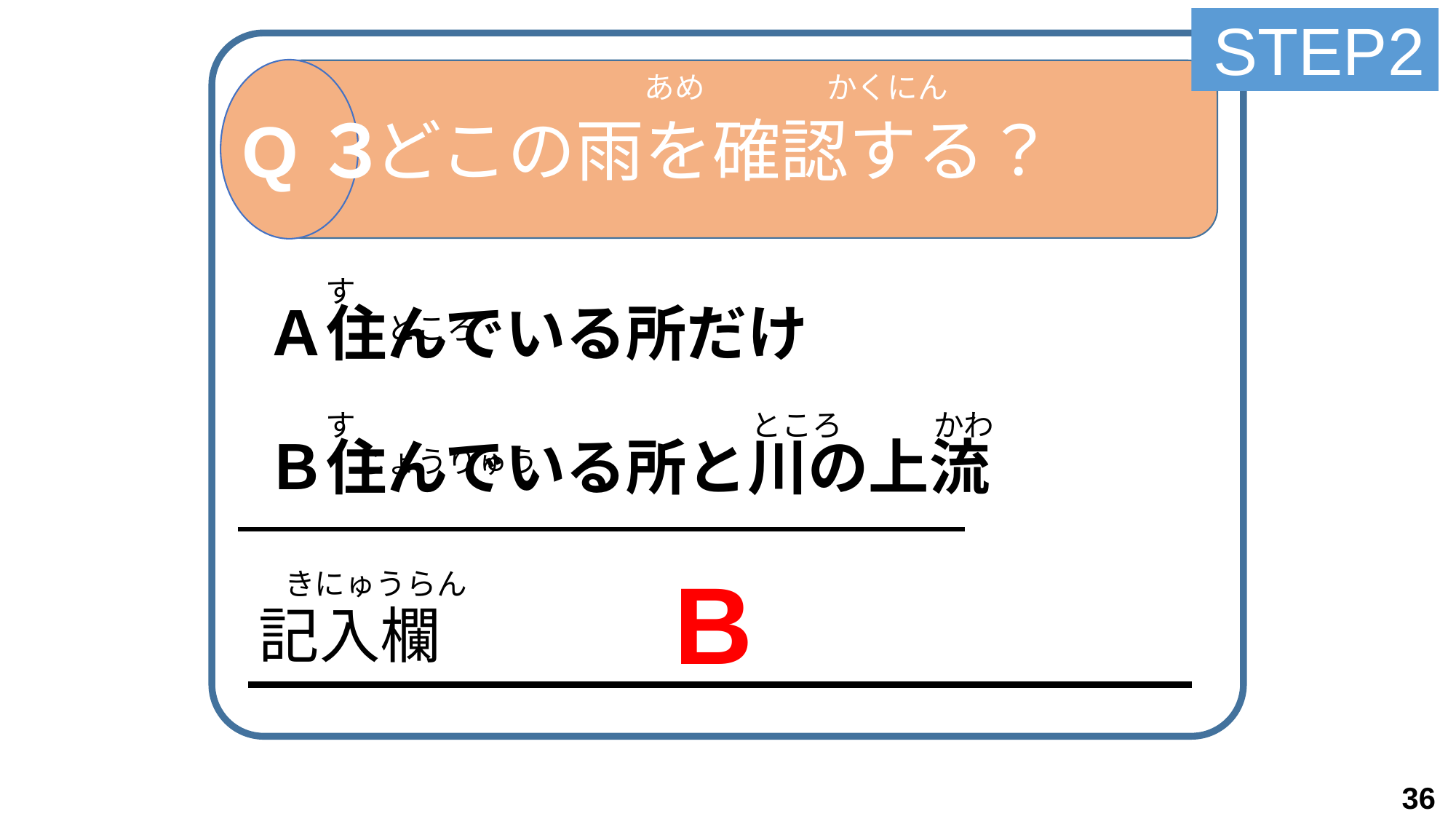

STEP2

 Ａ住んでいる所だけ

 Ｂ住んでいる所と川の上流

　どこの雨を確認する？
　　　　　　　　　  あめ　　　　かくにん
Q３

す　　　　　　　　　　　　　ところ
す　　　　　　　　　　　　　ところ　　　かわ　　　　じょうりゅう
B
きにゅうらん
記入欄